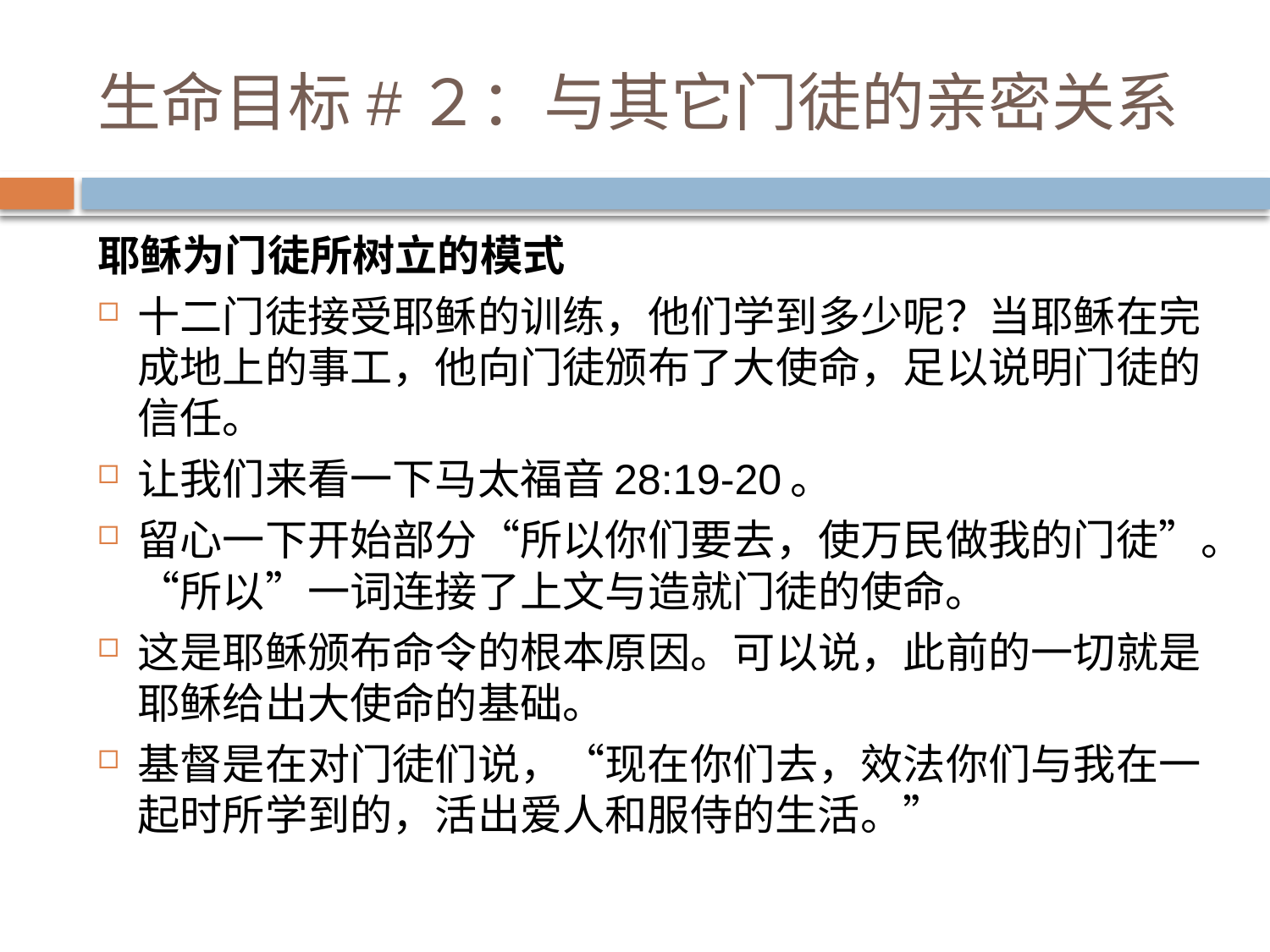

# 生命目标#２：与其它门徒的亲密关系
耶稣为门徒所树立的模式
十二门徒接受耶稣的训练，他们学到多少呢？当耶稣在完成地上的事工，他向门徒颁布了大使命，足以说明门徒的信任。
让我们来看一下马太福音28:19-20。
留心一下开始部分“所以你们要去，使万民做我的门徒”。“所以”一词连接了上文与造就门徒的使命。
这是耶稣颁布命令的根本原因。可以说，此前的一切就是耶稣给出大使命的基础。
基督是在对门徒们说，“现在你们去，效法你们与我在一起时所学到的，活出爱人和服侍的生活。”